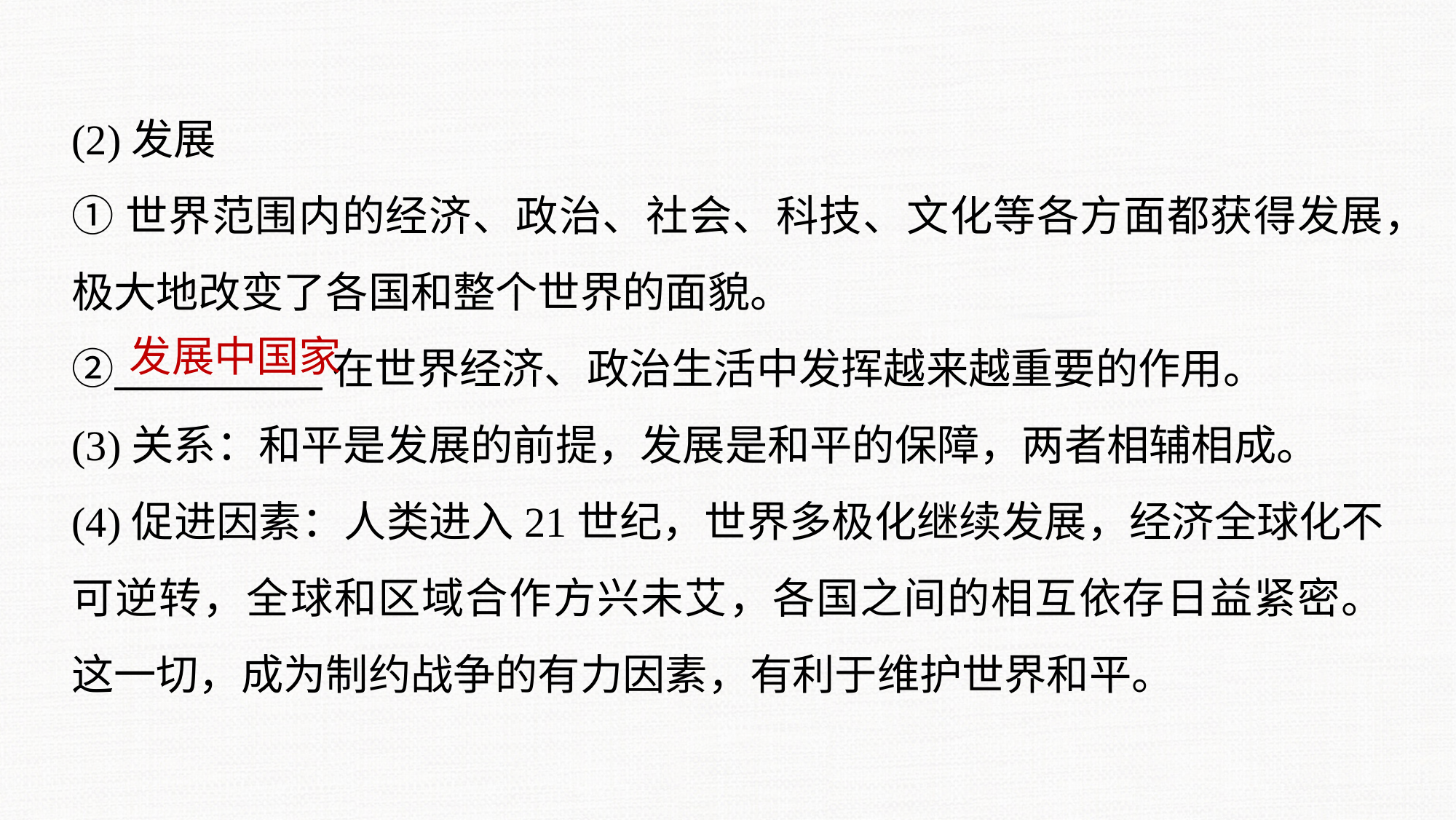

(2)发展
①世界范围内的经济、政治、社会、科技、文化等各方面都获得发展，极大地改变了各国和整个世界的面貌。
②                      在世界经济、政治生活中发挥越来越重要的作用。
(3)关系：和平是发展的前提，发展是和平的保障，两者相辅相成。
(4)促进因素：人类进入21世纪，世界多极化继续发展，经济全球化不可逆转，全球和区域合作方兴未艾，各国之间的相互依存日益紧密。这一切，成为制约战争的有力因素，有利于维护世界和平。
发展中国家